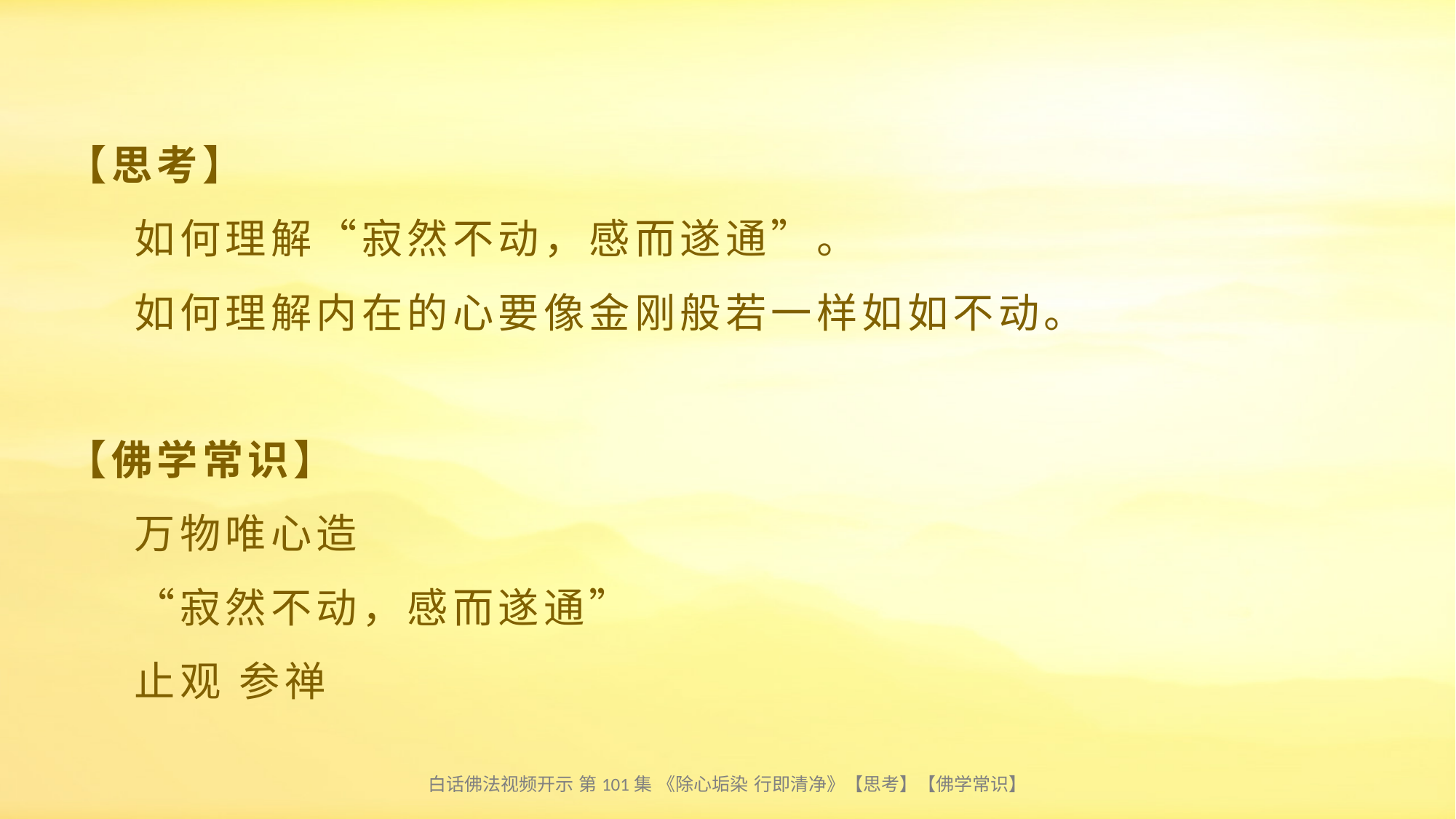

# 【思考】 如何理解“寂然不动，感而遂通”。 如何理解内在的心要像金刚般若一样如如不动。 【佛学常识】 万物唯心造 “寂然不动，感而遂通” 止观 参禅
白话佛法视频开示 第101集 《除心垢染 行即清净》【思考】【佛学常识】